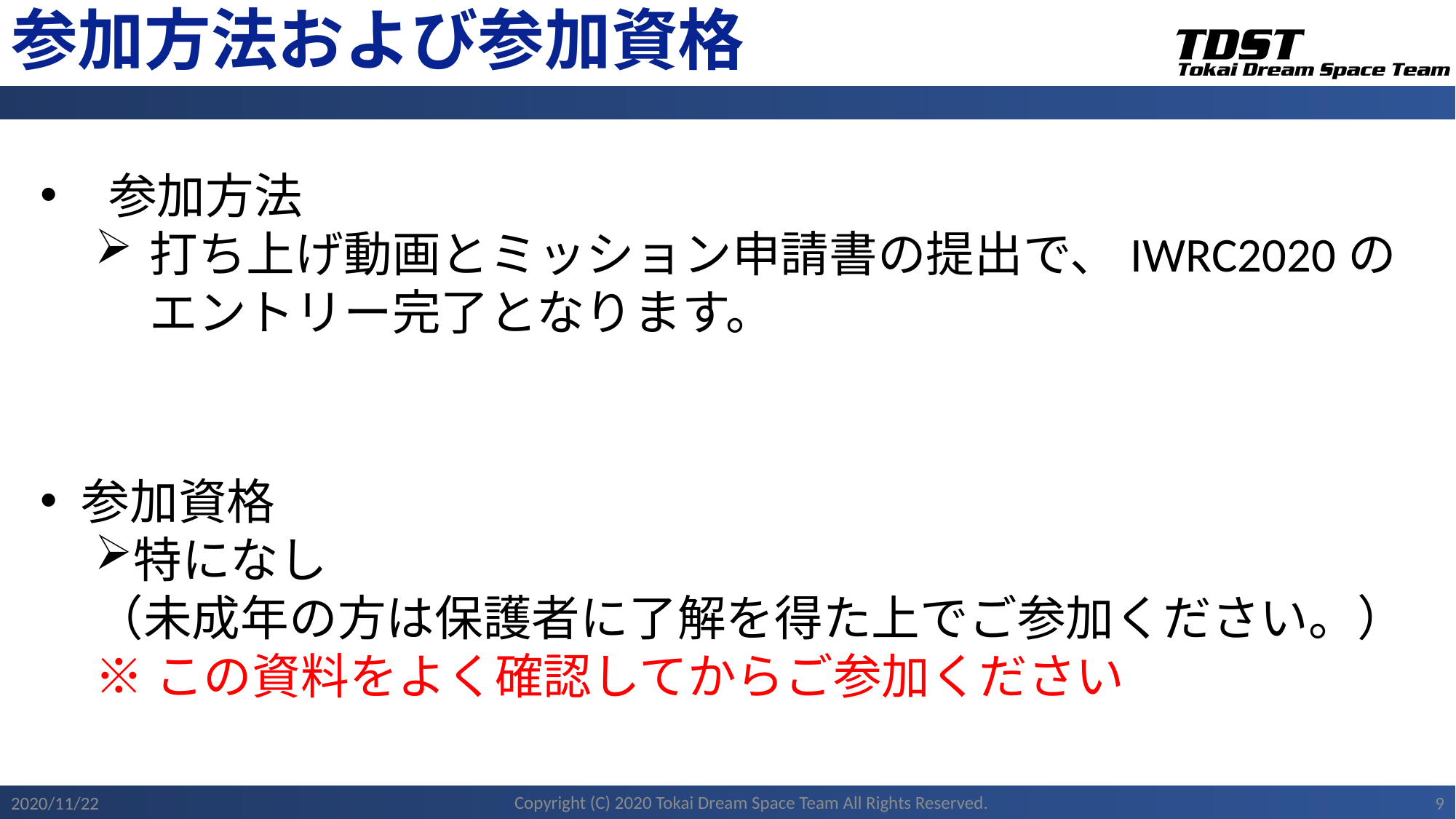

# 参加方法および参加資格
参加方法
打ち上げ動画とミッション申請書の提出で、IWRC2020のエントリー完了となります。

参加資格
特になし
（未成年の方は保護者に了解を得た上でご参加ください。）
※この資料をよく確認してからご参加ください

Copyright (C) 2020 Tokai Dream Space Team All Rights Reserved.
2020/11/22
9